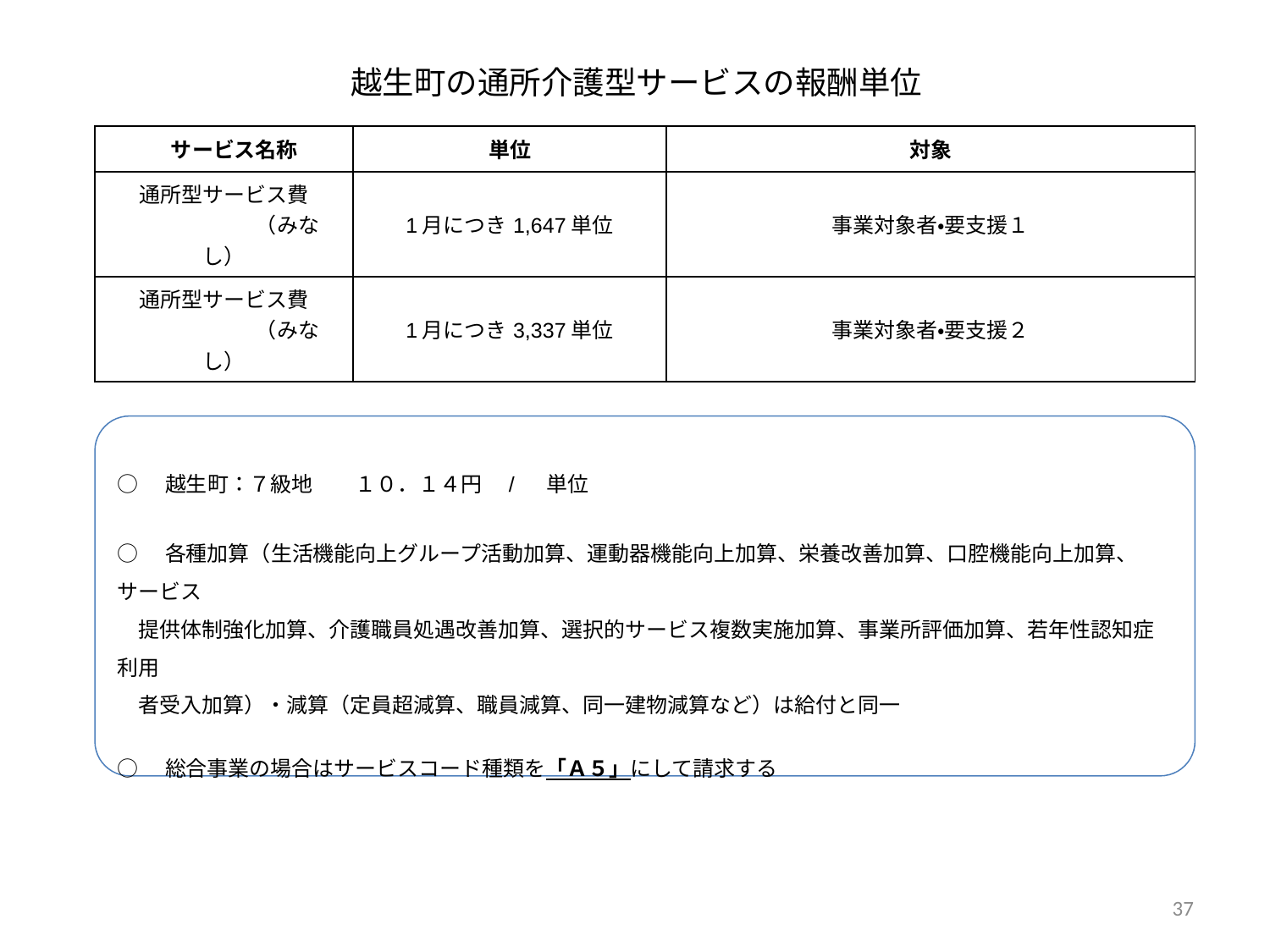

# 越生町の通所介護型サービスの報酬単位
| サービス名称 | 単位 | 対象 |
| --- | --- | --- |
| 通所型サービス費 　　　　　　（みなし） | 1月につき1,647単位 | 事業対象者・要支援１ |
| 通所型サービス費 　　　　　　（みなし） | 1月につき3,337単位 | 事業対象者・要支援２ |

○　越生町：７級地　　１０．１４円　/ 　単位

○　各種加算（生活機能向上グループ活動加算、運動器機能向上加算、栄養改善加算、口腔機能向上加算、サービス
　提供体制強化加算、介護職員処遇改善加算、選択的サービス複数実施加算、事業所評価加算、若年性認知症利用
　者受入加算）・減算（定員超減算、職員減算、同一建物減算など）は給付と同一

○　総合事業の場合はサービスコード種類を「Ａ５」にして請求する

37